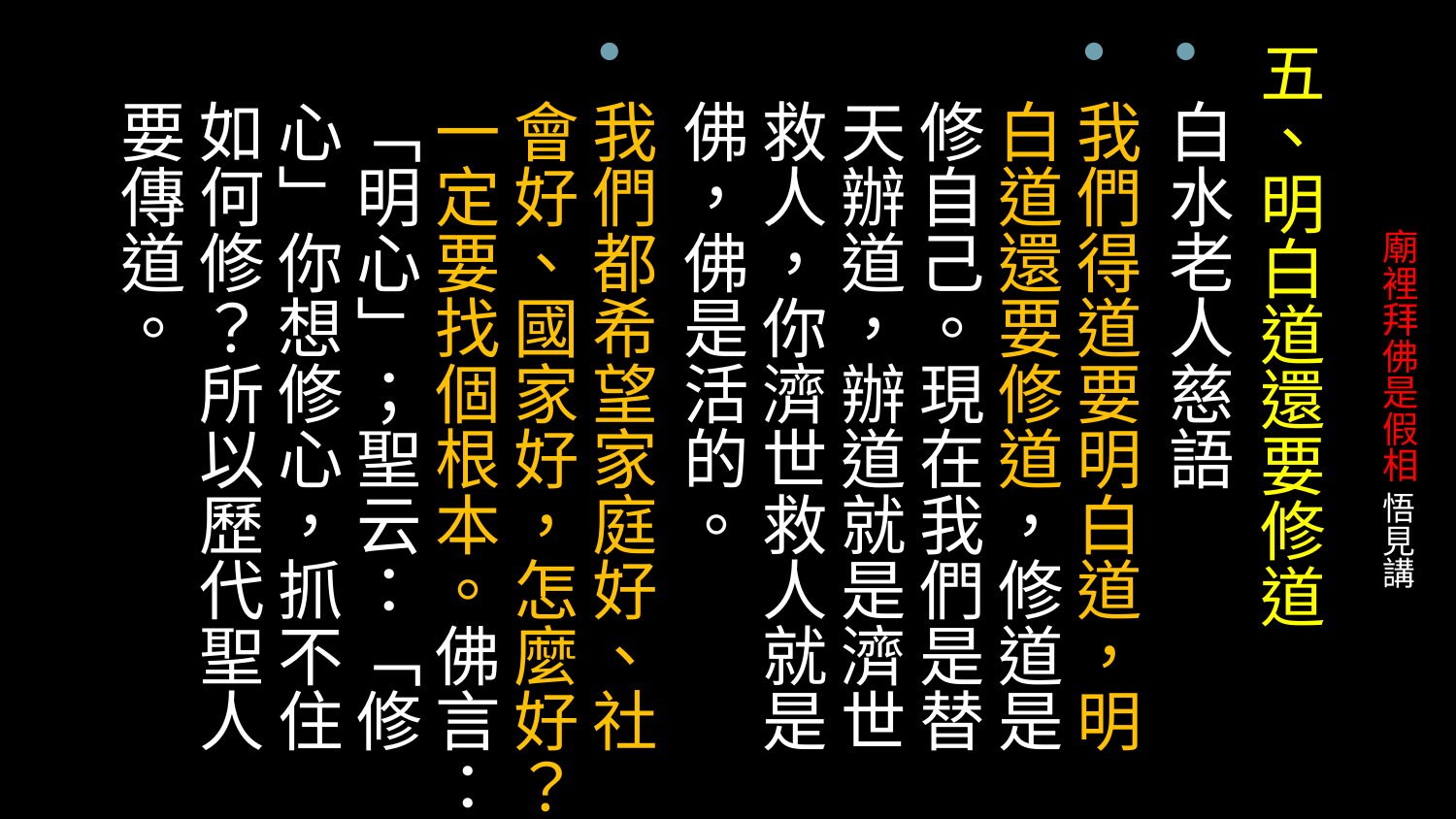

五、明白道還要修道
白水老人慈語
我們得道要明白道，明白道還要修道，修道是修自己。現在我們是替天辦道，辦道就是濟世救人，你濟世救人就是佛，佛是活的。
我們都希望家庭好、社會好、國家好，怎麼好？一定要找個根本。佛言：「明心」；聖云：「修心」你想修心，抓不住如何修？所以歷代聖人要傳道。

# 廟裡拜佛是假相 悟見講